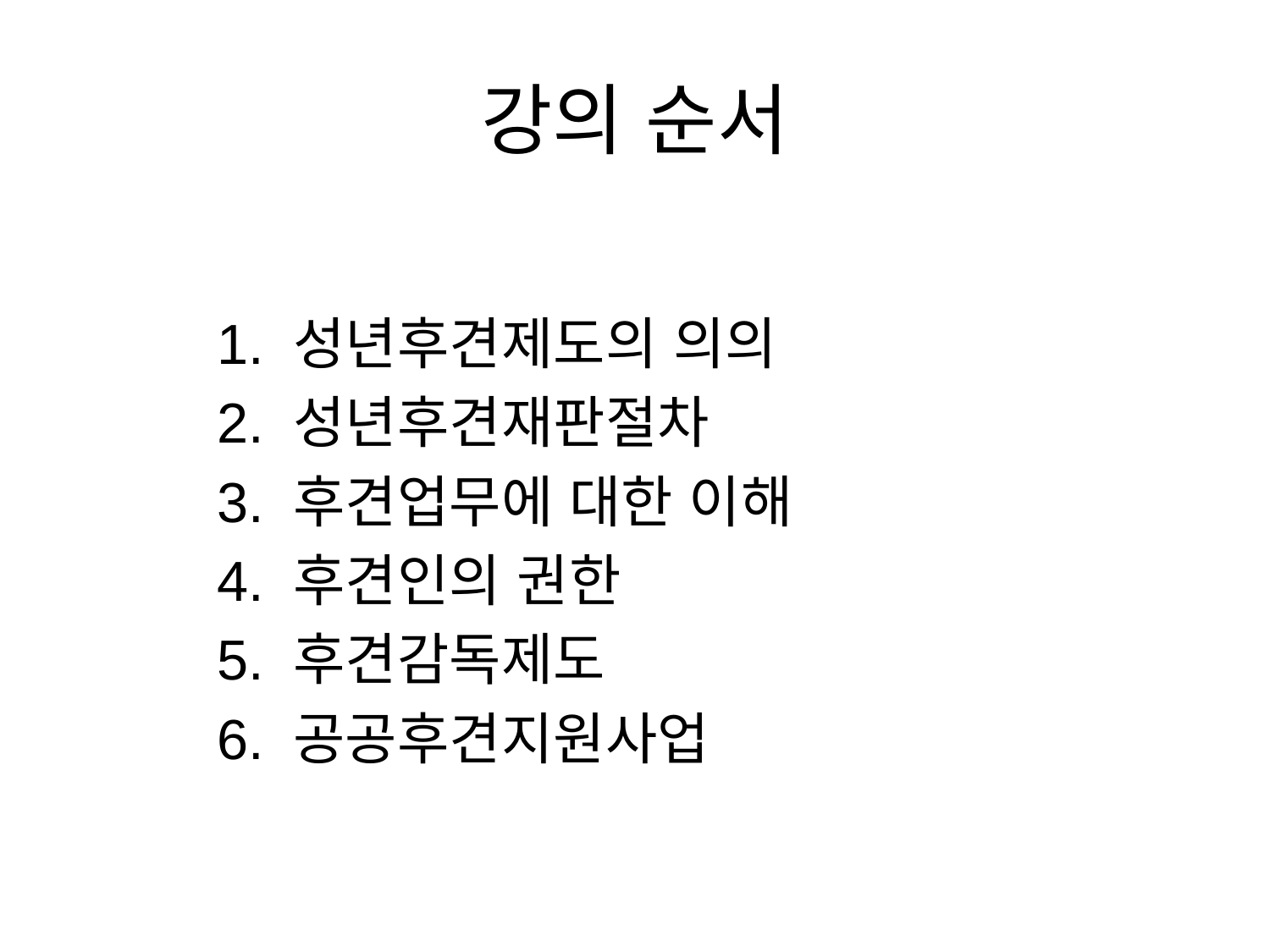

# 강의 순서

         1. 성년후견제도의 의의
         2. 성년후견재판절차
         3. 후견업무에 대한 이해
         4. 후견인의 권한
         5. 후견감독제도
         6. 공공후견지원사업